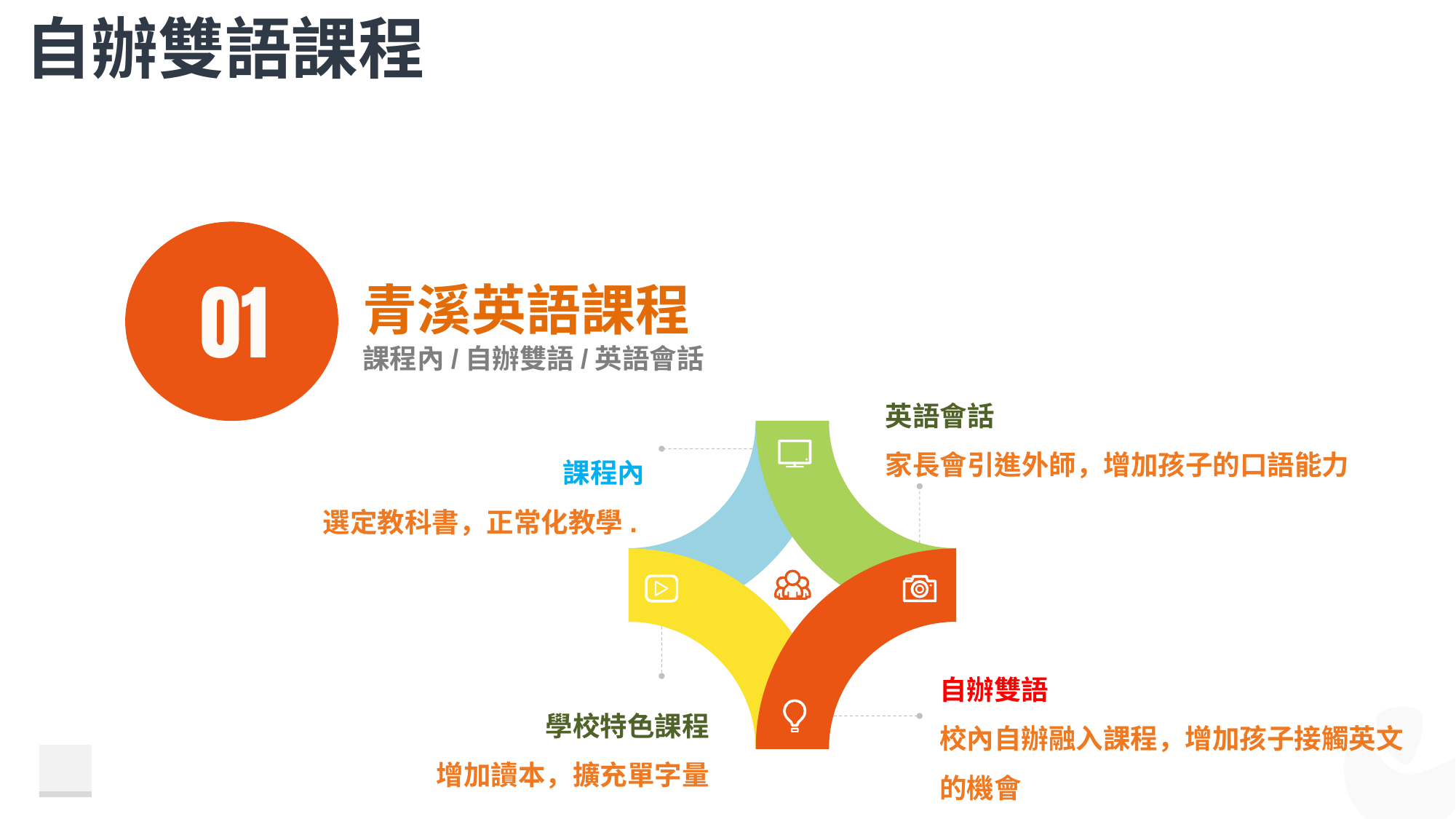

# 自辦雙語課程
青溪國小　英語特色課程與教學

01
青溪英語課程
課程內/自辦雙語/英語會話
英語會話
家長會引進外師，增加孩子的口語能力

課程內
選定教科書，正常化教學.

自辦雙語
校內自辦融入課程，增加孩子接觸英文的機會
學校特色課程
增加讀本，擴充單字量